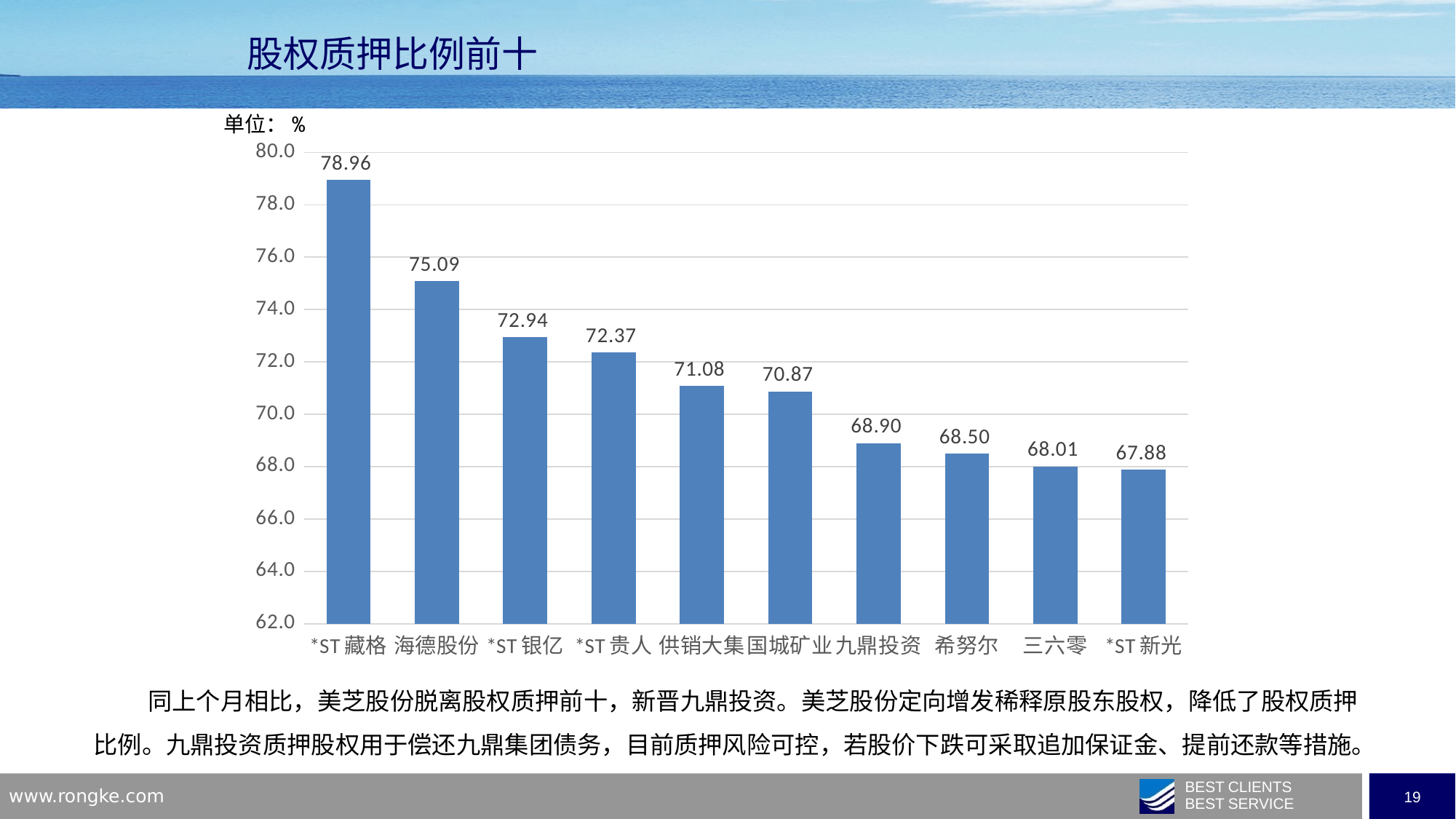

股权质押比例前十
单位：%

### Chart

| Category |  |
|---|---|
| *ST藏格 | 78.96 |
| 海德股份 | 75.09 |
| *ST银亿 | 72.94 |
| *ST贵人 | 72.37 |
| 供销大集 | 71.08 |
| 国城矿业 | 70.87 |
| 九鼎投资 | 68.9 |
| 希努尔 | 68.5 |
| 三六零 | 68.01 |
| *ST新光 | 67.88 |
同上个月相比，美芝股份脱离股权质押前十，新晋九鼎投资。美芝股份定向增发稀释原股东股权，降低了股权质押比例。九鼎投资质押股权用于偿还九鼎集团债务，目前质押风险可控，若股价下跌可采取追加保证金、提前还款等措施。